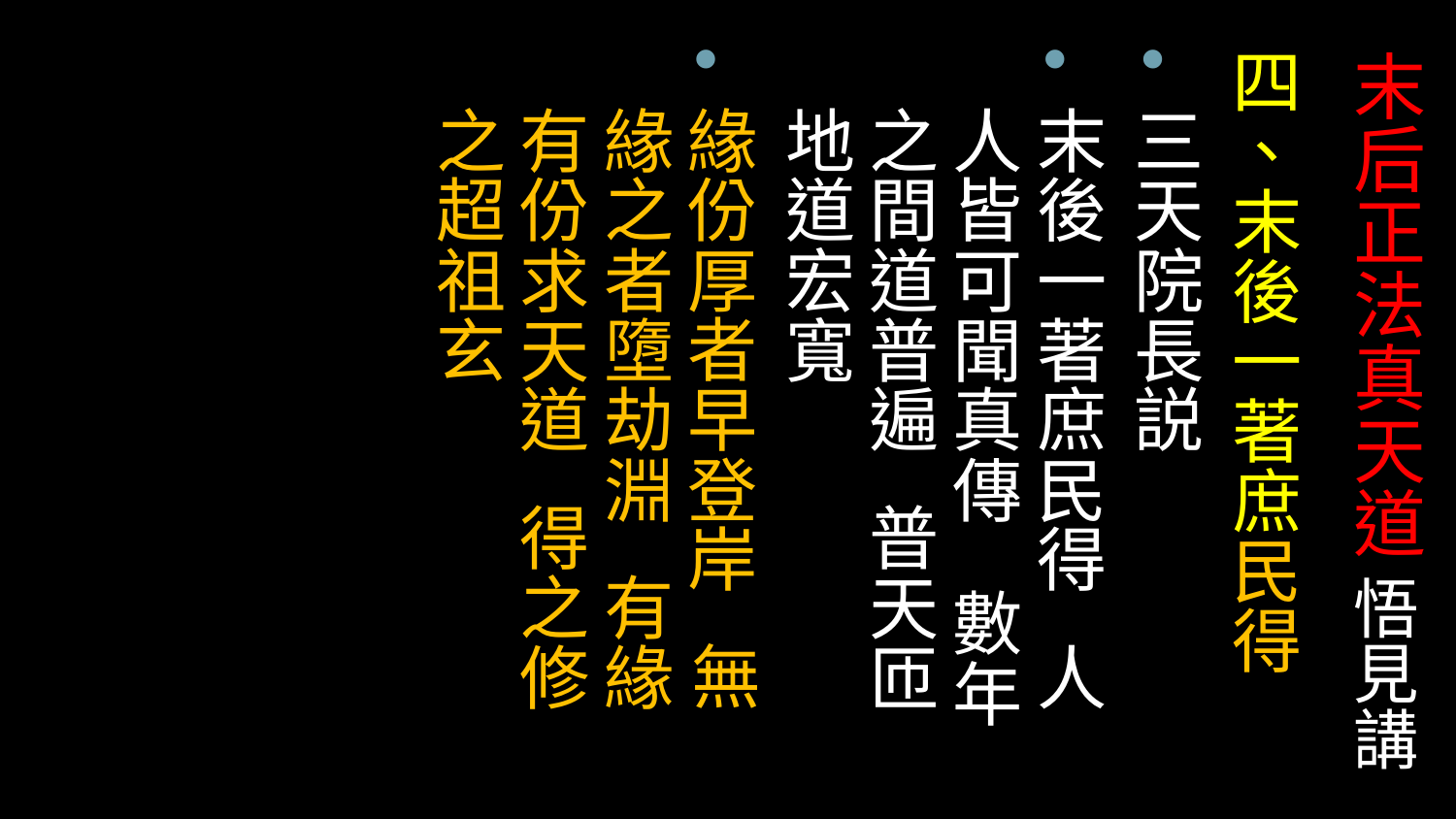

四、末後一著庶民得
三天院長説
末後一著庶民得   人人皆可聞真傳    數年之間道普遍   普天匝地道宏寬
緣份厚者早登岸   無緣之者墮劫淵   有緣有份求天道   得之修之超祖玄

# 末后正法真天道 悟見講